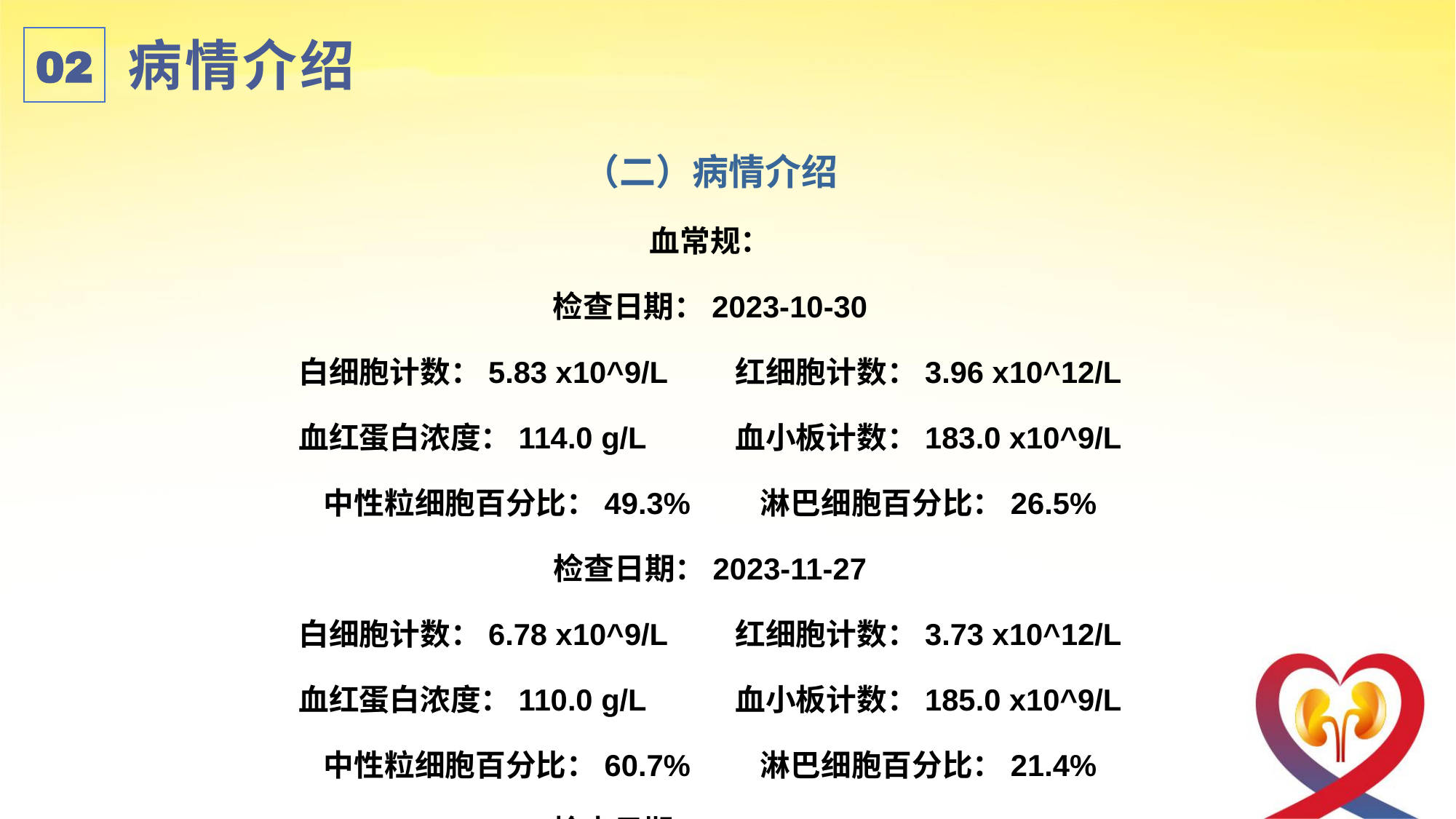

病情介绍
02
（二）病情介绍
血常规：
检查日期：2023-10-30
白细胞计数：5.83 x10^9/L	红细胞计数：3.96 x10^12/L
血红蛋白浓度：114.0 g/L	血小板计数：183.0 x10^9/L
中性粒细胞百分比：49.3%	淋巴细胞百分比：26.5%
检查日期：2023-11-27
白细胞计数：6.78 x10^9/L	红细胞计数：3.73 x10^12/L
血红蛋白浓度：110.0 g/L	血小板计数：185.0 x10^9/L
中性粒细胞百分比：60.7%	淋巴细胞百分比：21.4%
检查日期：2023-12-15
白细胞计数：3.89 x10^9/L	红细胞计数：3.77 x10^12/L
血红蛋白浓度：111.0 g/L	血小板计数：201.0 x10^9/L
中性粒细胞百分比：45.5%	淋巴细胞百分比：28.7%
检查日期：2023-12-27
白细胞计数：5.36 x10^9/L	红细胞计数：4.02 x10^12/L
血红蛋白浓度：115.0 g/L	血小板计数：202.0 x10^9/L
中性粒细胞百分比：41.3%	淋巴细胞百分比：31.1%
检查日期：2024-01-08
白细胞计数：4.62 x10^9/L	红细胞计数：4.16 x10^12/L
血红蛋白浓度：118.0 g/L	血小板计数：173.0 x10^9/L
中性粒细胞百分比：46.1%	淋巴细胞百分比：27.0%
检查日期：2024-01-22
白细胞计数：5.45 x10^9/L	红细胞计数：4.53 x10^12/L
血红蛋白浓度：123.0 g/L	血小板计数：188.0 x10^9/L
中性粒细胞百分比：49.0%	淋巴细胞百分比：32.5%
检查日期：2024-02-09
白细胞计数：4.53 x10^9/L	红细胞计数：4.49 x10^12/L
血红蛋白浓度：126.0 g/L	血小板计数：166.0 x10^9/L
中性粒细胞百分比：42.8%	淋巴细胞百分比：32.3%
检查日期：2024-02-26
白细胞计数：6.39 x10^9/L	红细胞计数：4.7 x10^12/L
血红蛋白浓度：133.0 g/L	血小板计数：177.0 x10^9/L
中性粒细胞百分比：51.8%	淋巴细胞百分比：29.0%
检查日期：2024-03-15
白细胞计数：3.92 x10^9/L	红细胞计数：4.64 x10^12/L
血红蛋白浓度：130.0 g/L	血小板计数：151.0 x10^9/L
中性粒细胞百分比：37.0%	淋巴细胞百分比：37.3%
检查日期：2024-03-29
白细胞计数：4.81 x10^9/L	红细胞计数：4.42 x10^12/L
血红蛋白浓度：125.0 g/L	血小板计数：154.0 x10^9/L
中性粒细胞百分比：37.6%	淋巴细胞百分比：36.2%
检查日期：2024-04-22
白细胞计数：5.42 x10^9/L	红细胞计数：3.69 x10^12/L
血红蛋白浓度：109.0 g/L	血小板计数：141.0 x10^9/L
中性粒细胞百分比：49.8%	淋巴细胞百分比：32.3%
检查日期：2024-05-27
白细胞计数：5.38 x10^9/L	红细胞计数：3.25 x10^12/L
血红蛋白浓度：101.0 g/L	血小板计数：161.0 x10^9/L
中性粒细胞百分比：56.8%	淋巴细胞百分比：26.4%